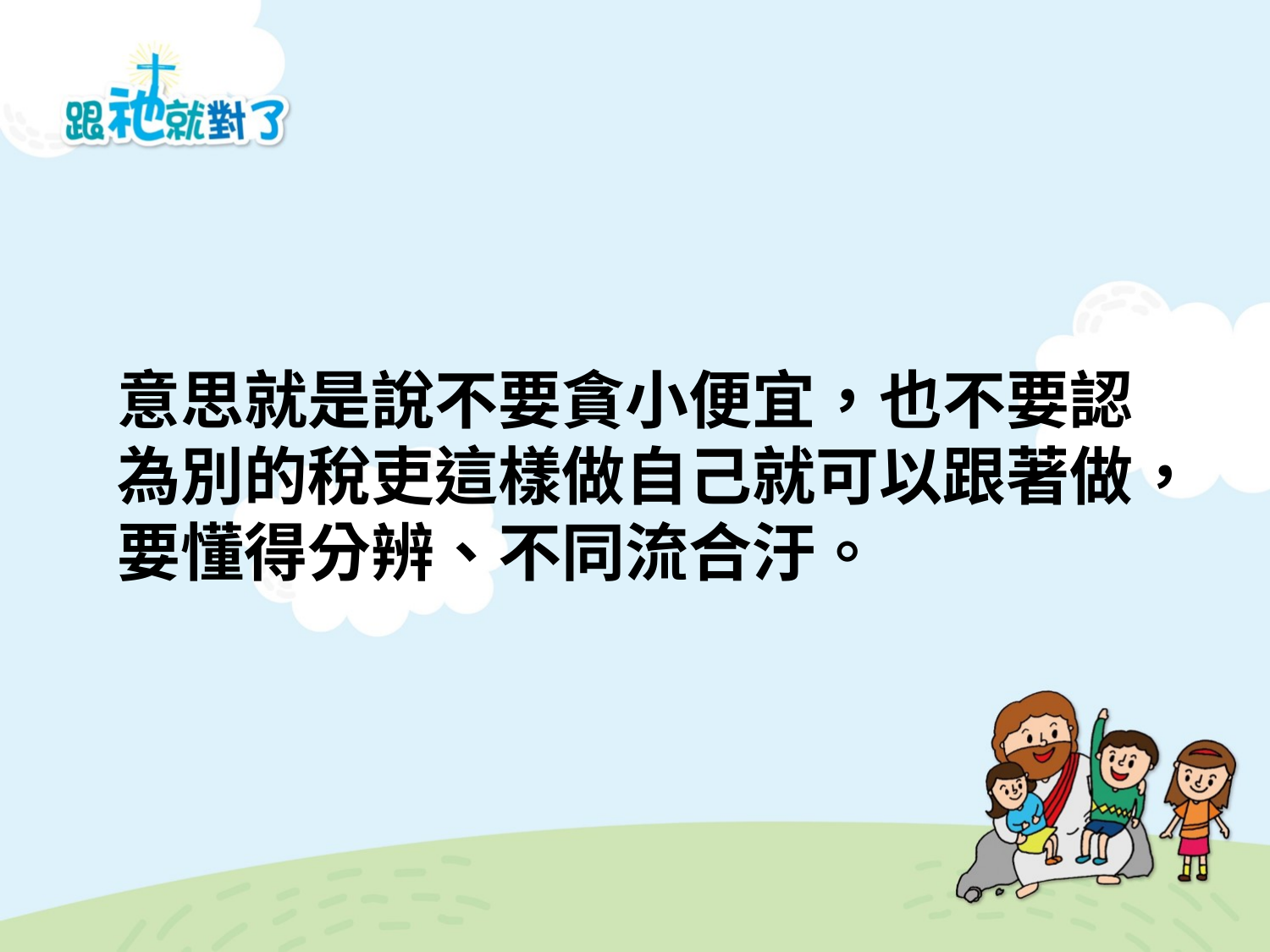

意思就是說不要貪小便宜，也不要認為別的稅吏這樣做自己就可以跟著做，要懂得分辨、不同流合汙。